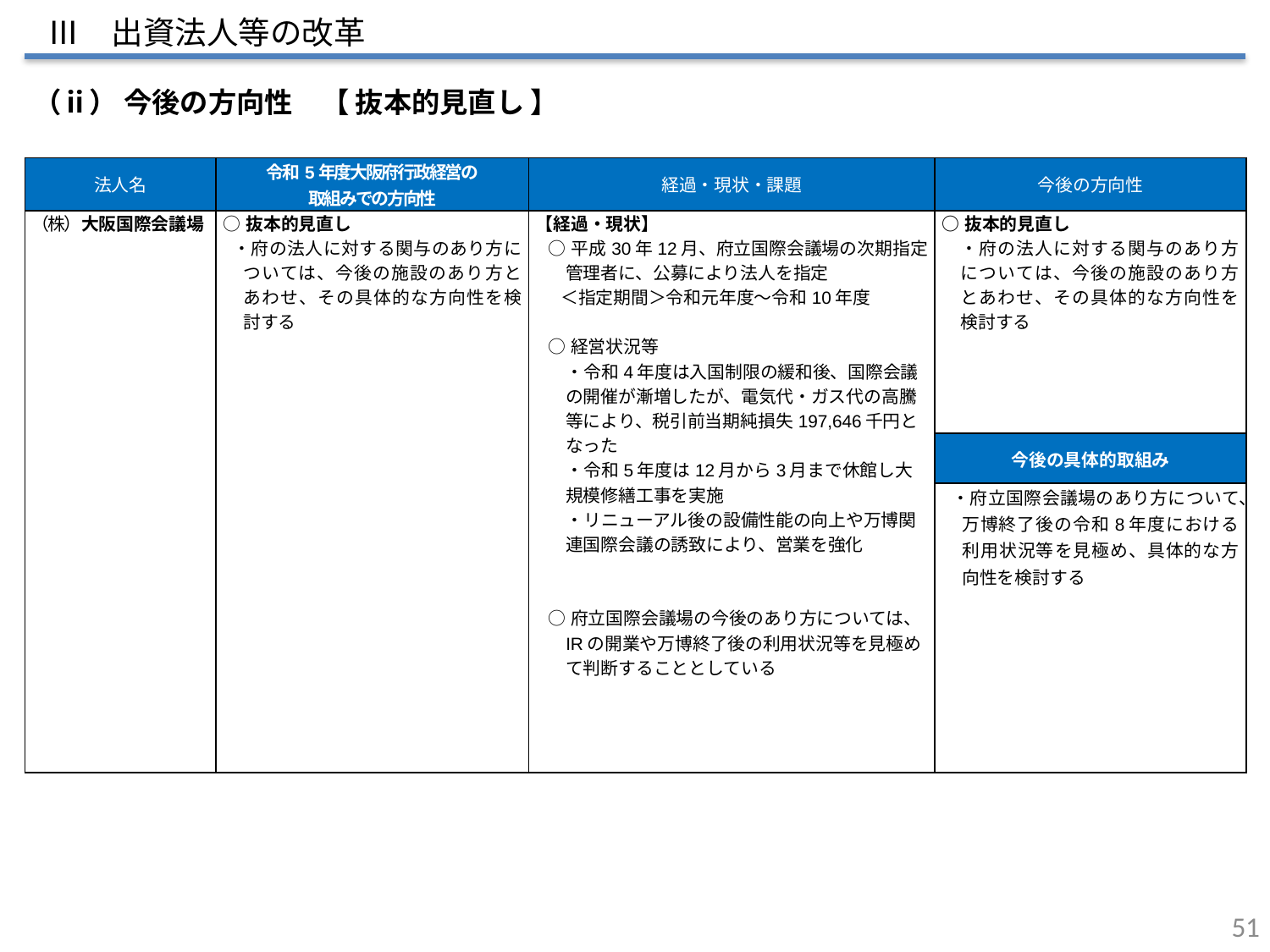

Ⅲ　出資法人等の改革
 （ⅱ） 今後の方向性　【 抜本的見直し 】
| 法人名 | 令和5年度大阪府行政経営の 取組みでの方向性 | 経過・現状・課題 | 今後の方向性 |
| --- | --- | --- | --- |
| （株）大阪国際会議場 | ○抜本的見直し ・府の法人に対する関与のあり方については、今後の施設のあり方とあわせ、その具体的な方向性を検討する | 【経過・現状】 ○平成30年12月、府立国際会議場の次期指定管理者に、公募により法人を指定 ＜指定期間＞令和元年度～令和10年度 ○経営状況等 　・令和4年度は入国制限の緩和後、国際会議の開催が漸増したが、電気代・ガス代の高騰等により、税引前当期純損失197,646千円となった 　・令和5年度は12月から3月まで休館し大規模修繕工事を実施 　・リニューアル後の設備性能の向上や万博関連国際会議の誘致により、営業を強化 　 　　 ○府立国際会議場の今後のあり方については、IRの開業や万博終了後の利用状況等を見極めて判断することとしている | ○抜本的見直し 　・府の法人に対する関与のあり方については、今後の施設のあり方とあわせ、その具体的な方向性を検討する |
|  |  |  | 今後の具体的取組み |
|  |  |  | ・府立国際会議場のあり方について、万博終了後の令和8年度における利用状況等を見極め、具体的な方向性を検討する |
51